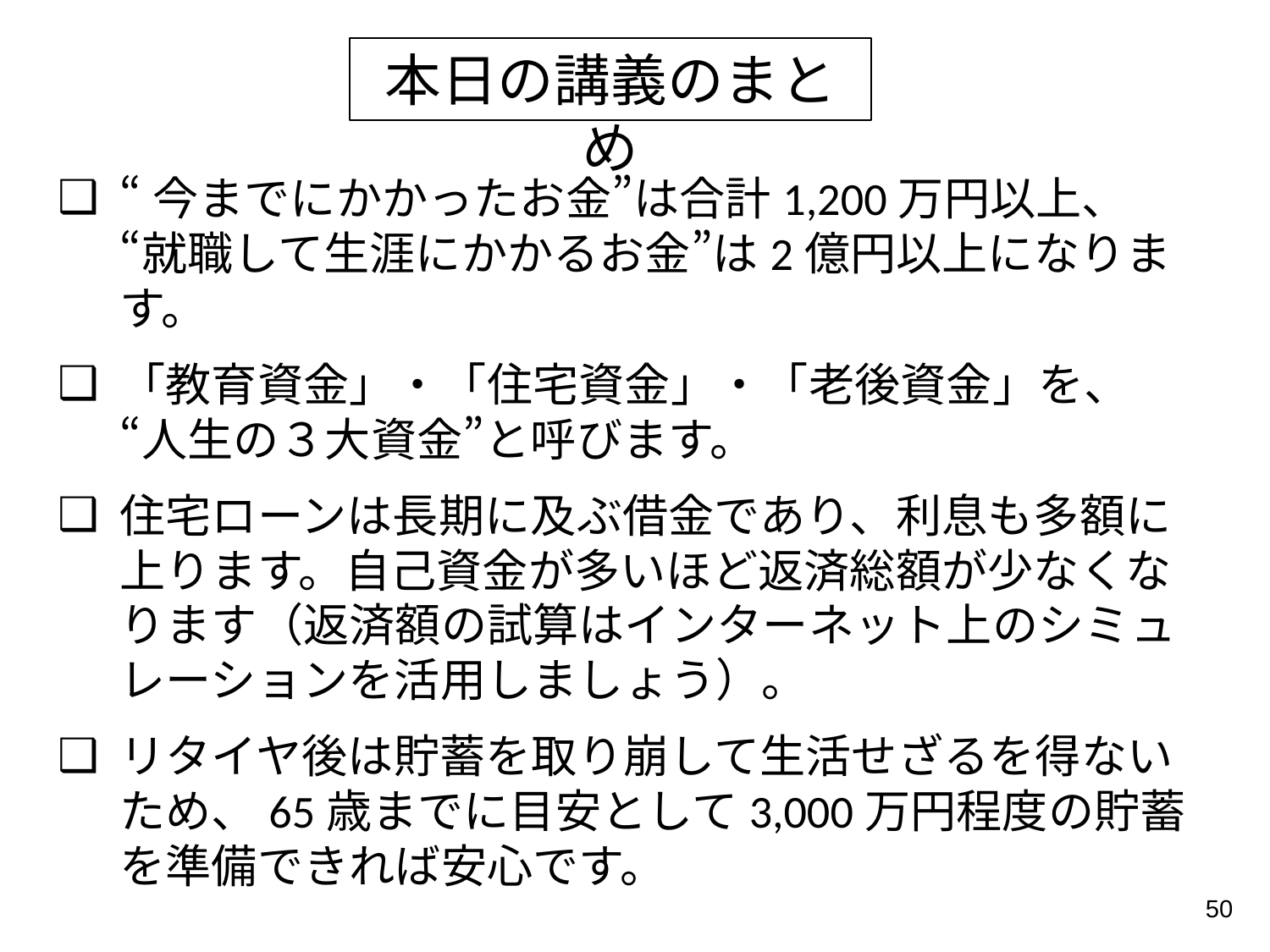

本日の講義のまとめ
“今までにかかったお金”は合計1,200万円以上、“就職して生涯にかかるお金”は2億円以上になります。
「教育資金」・「住宅資金」・「老後資金」を、“人生の３大資金”と呼びます。
住宅ローンは長期に及ぶ借金であり、利息も多額に上ります。自己資金が多いほど返済総額が少なくなります（返済額の試算はインターネット上のシミュレーションを活用しましょう）。
リタイヤ後は貯蓄を取り崩して生活せざるを得ないため、65歳までに目安として3,000万円程度の貯蓄を準備できれば安心です。
50